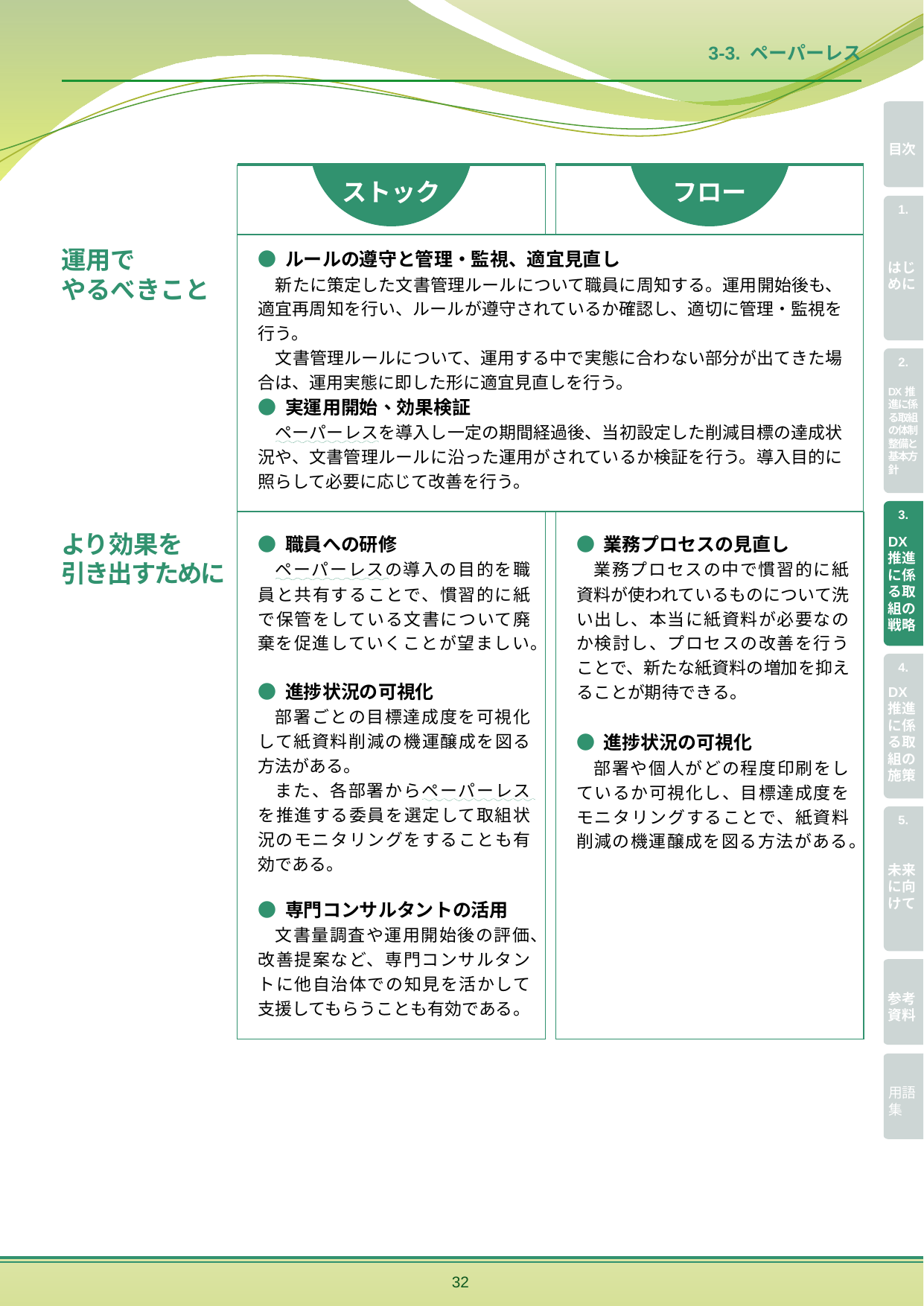

3-3. ペーパーレス

ストック
フロー

● ルールの遵守と管理・監視、適宜見直し
新たに策定した文書管理ルールについて職員に周知する。運用開始後も、適宜再周知を行い、ルールが遵守されているか確認し、適切に管理・監視を行う。
文書管理ルールについて、運用する中で実態に合わない部分が出てきた場合は、運用実態に即した形に適宜見直しを行う。
運用で
やるべきこと
● 実運用開始、効果検証
ペーパーレスを導入し一定の期間経過後、当初設定した削減目標の達成状況や、文書管理ルールに沿った運用がされているか検証を行う。導入目的に照らして必要に応じて改善を行う。

より効果を
引き出すために
● 職員への研修
ペーパーレスの導入の目的を職員と共有することで、慣習的に紙で保管をしている文書について廃棄を促進していくことが望ましい。
● 業務プロセスの見直し
業務プロセスの中で慣習的に紙資料が使われているものについて洗い出し、本当に紙資料が必要なのか検討し、プロセスの改善を行うことで、新たな紙資料の増加を抑えることが期待できる。
● 進捗状況の可視化
部署ごとの目標達成度を可視化して紙資料削減の機運醸成を図る方法がある。
また、各部署からペーパーレスを推進する委員を選定して取組状況のモニタリングをすることも有効である。
● 進捗状況の可視化
部署や個人がどの程度印刷をしているか可視化し、目標達成度をモニタリングすることで、紙資料削減の機運醸成を図る方法がある。
● 専門コンサルタントの活用
文書量調査や運用開始後の評価、改善提案など、専門コンサルタントに他自治体での知見を活かして支援してもらうことも有効である。
32